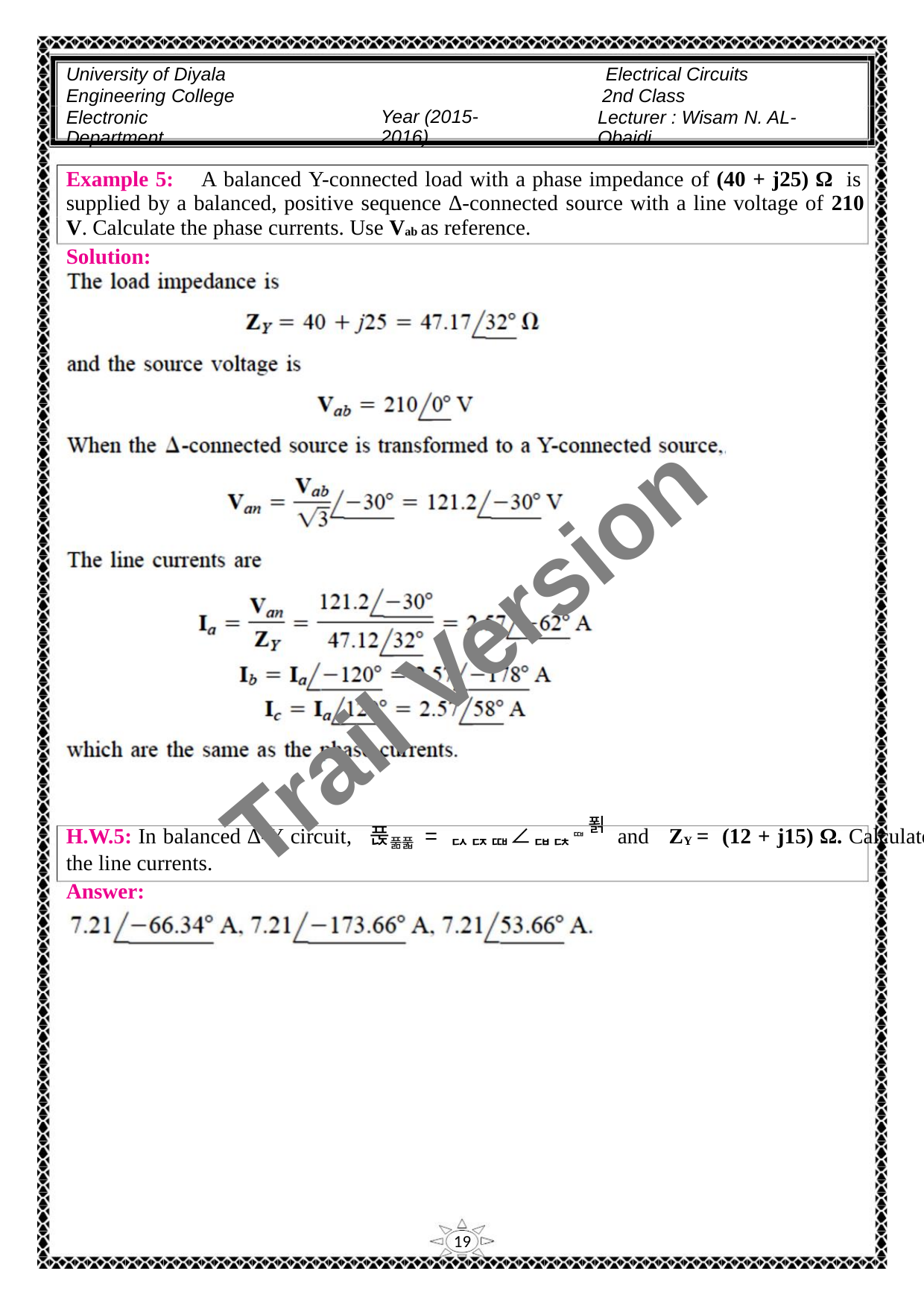

University of Diyala
Engineering College
Electronic Department
Electrical Circuits
2nd Class
Lecturer : Wisam N. AL-Obaidi
Year (2015-2016)
Example 5: A balanced Y-connected load with a phase impedance of (40 + j25) Ω is
supplied by a balanced, positive sequence ∆-connected source with a line voltage of 210
V. Calculate the phase currents. Use Vab as reference.
Solution:
Trail Version
Trail Version
Trail Version
Trail Version
Trail Version
Trail Version
Trail Version
Trail Version
Trail Version
Trail Version
Trail Version
Trail Version
Trail Version
H.W.5: In balanced ∆-Y circuit, 푽풂풃 = ퟐퟒퟎ∠ퟏퟓퟎ 푉 and ZY = (12 + j15) Ω. Calculate
the line currents.
Answer:
19